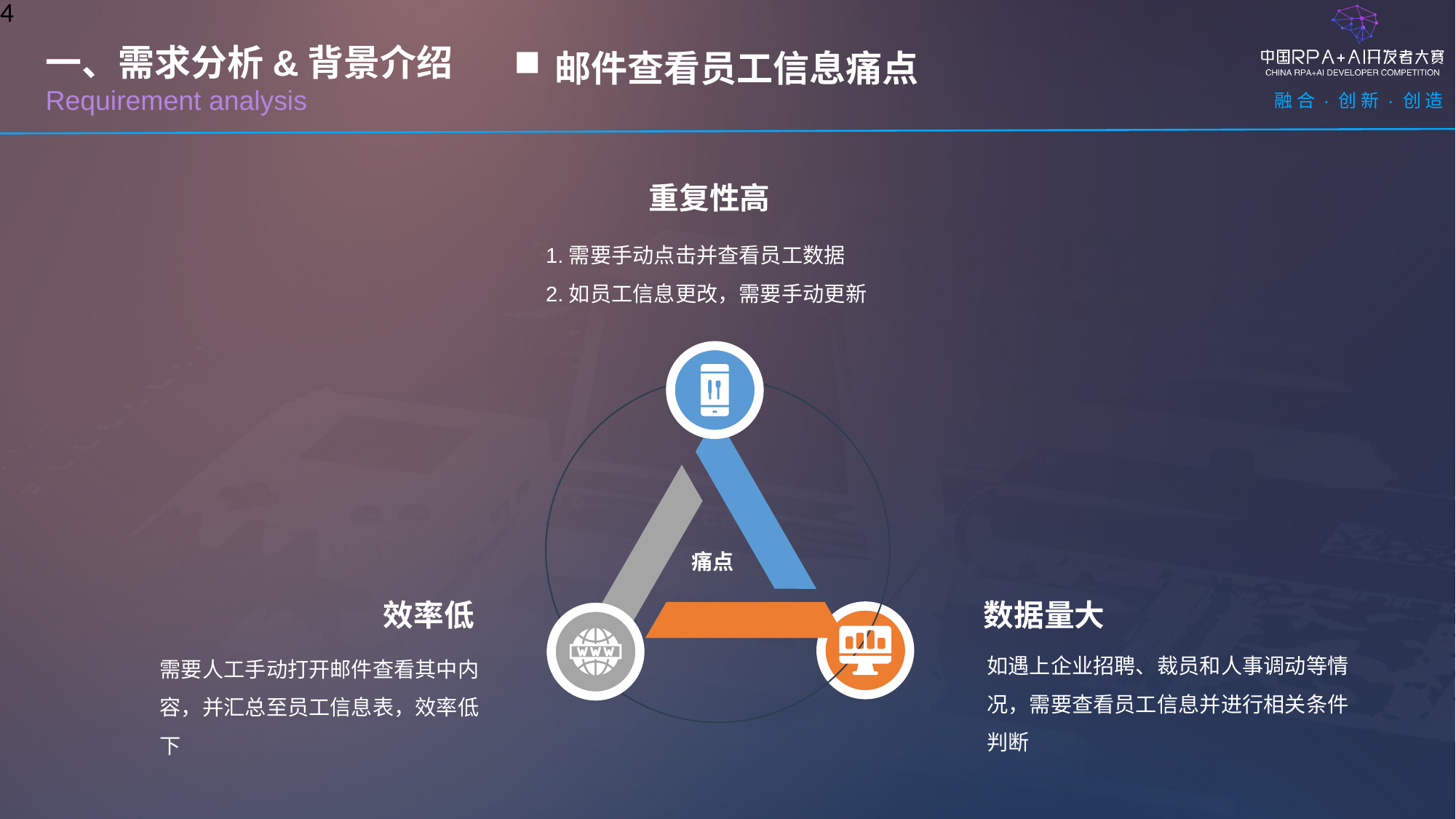

4
邮件查看员工信息痛点
一、需求分析&背景介绍
Requirement analysis
重复性高
1.需要手动点击并查看员工数据
2.如员工信息更改，需要手动更新

痛点

效率低
数据量大
如遇上企业招聘、裁员和人事调动等情况，需要查看员工信息并进行相关条件判断
需要人工手动打开邮件查看其中内容，并汇总至员工信息表，效率低下